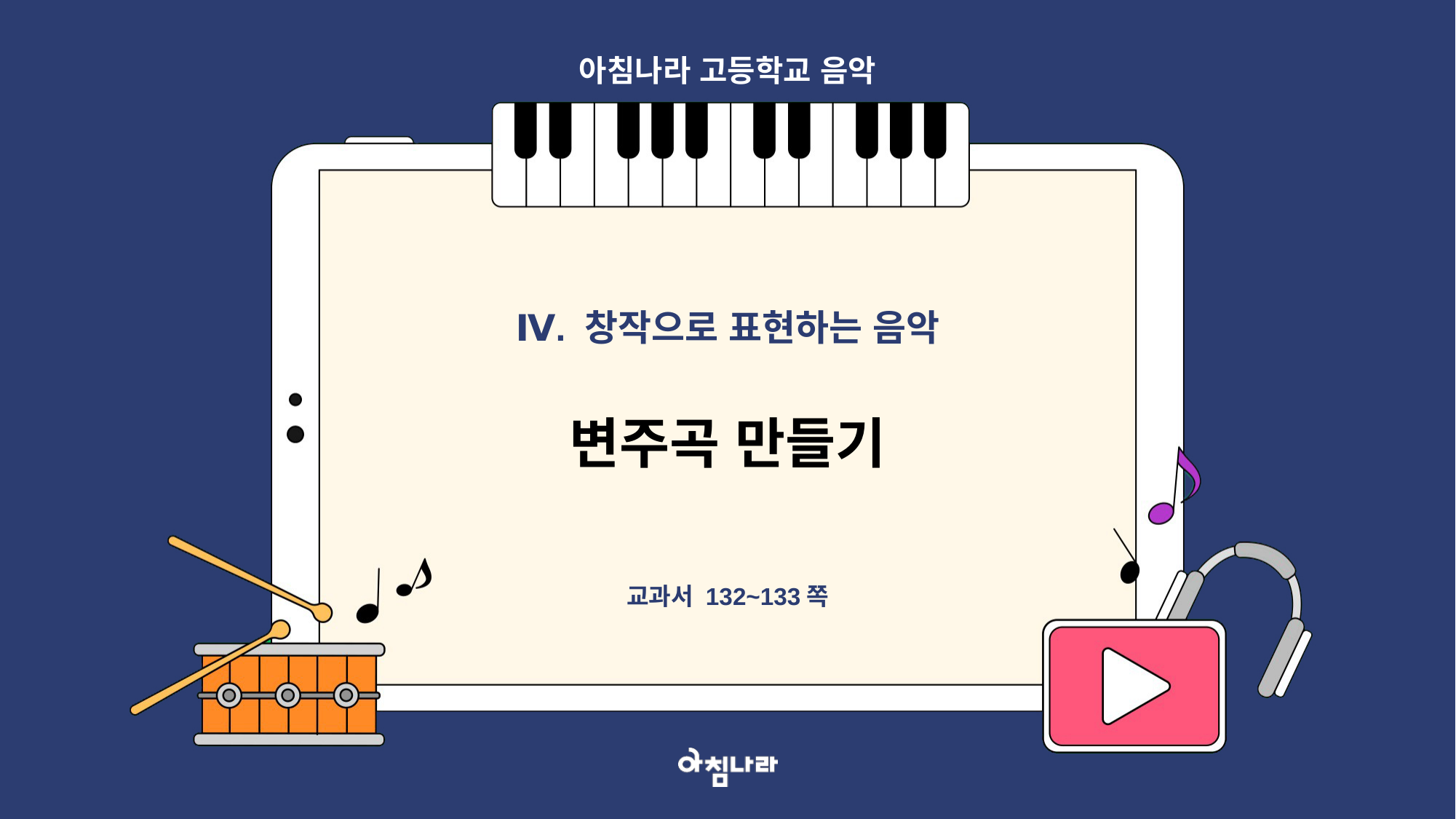

아침나라 고등학교 음악

Ⅳ. 창작으로 표현하는 음악
변주곡 만들기
교과서 132~133쪽